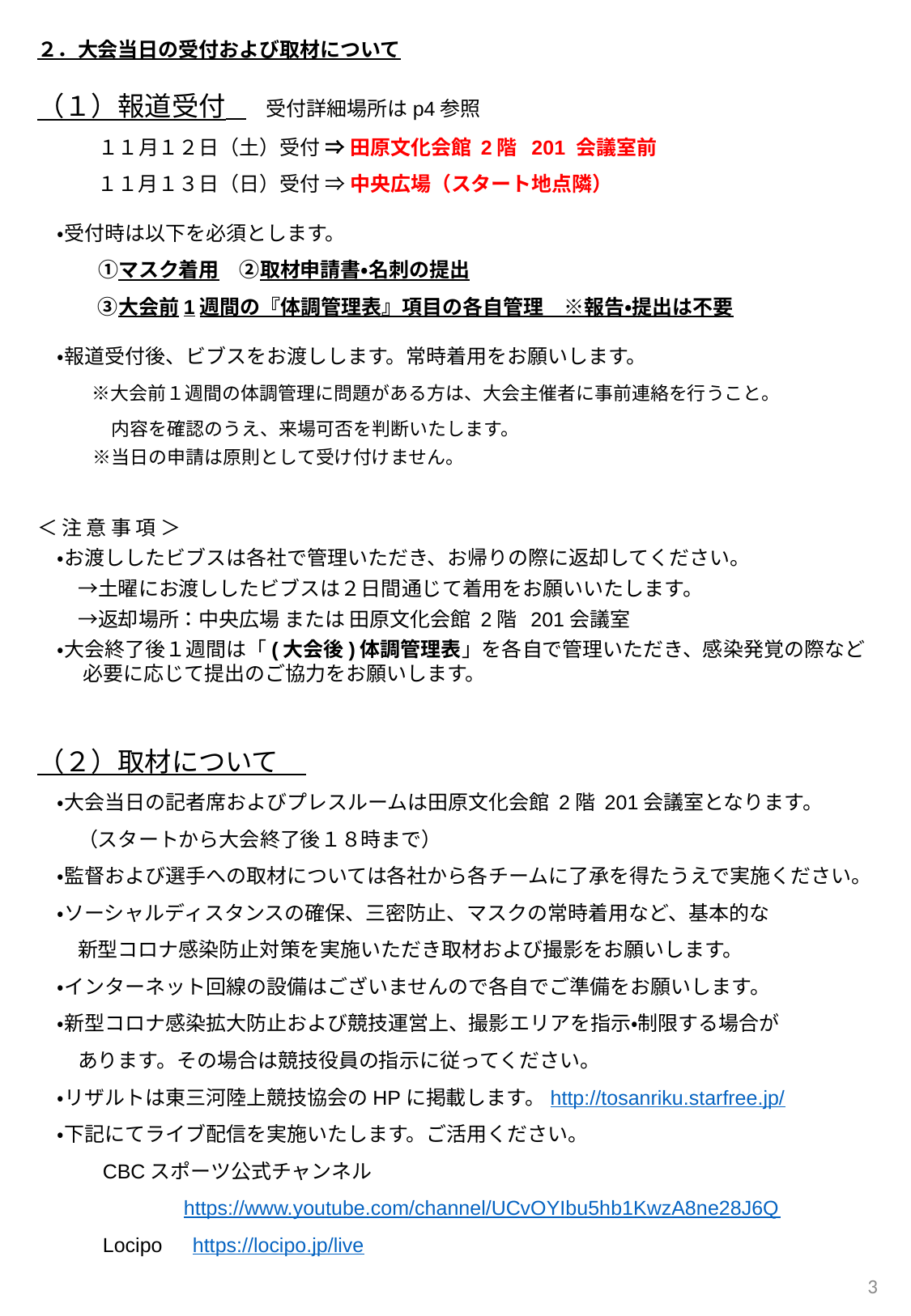

２．大会当日の受付および取材について
（１）報道受付　　受付詳細場所はp4参照
　　　１１月１２日（土）受付 ⇒ 田原文化会館 2階  201 会議室前
　　　１１月１３日（日）受付 ⇒ 中央広場（スタート地点隣）
　・受付時は以下を必須とします。
　　　①マスク着用　②取材申請書・名刺の提出
　　　③大会前1週間の『体調管理表』項目の各自管理　※報告・提出は不要
　・報道受付後、ビブスをお渡しします。常時着用をお願いします。
  　　※大会前１週間の体調管理に問題がある方は、大会主催者に事前連絡を行うこと。
　　　　内容を確認のうえ、来場可否を判断いたします。
　　　※当日の申請は原則として受け付けません。

＜ 注 意 事 項 ＞
　・お渡ししたビブスは各社で管理いただき、お帰りの際に返却してください。
　　→土曜にお渡ししたビブスは２日間通じて着用をお願いいたします。
　　→返却場所：中央広場 または 田原文化会館 2階  201会議室
　・大会終了後１週間は「(大会後)体調管理表」を各自で管理いただき、感染発覚の際など必要に応じて提出のご協力をお願いします。

（２）取材について
　・大会当日の記者席およびプレスルームは田原文化会館 2階 201会議室となります。
　　（スタートから大会終了後１８時まで）
　・監督および選手への取材については各社から各チームに了承を得たうえで実施ください。
　・ソーシャルディスタンスの確保、三密防止、マスクの常時着用など、基本的な
　　新型コロナ感染防止対策を実施いただき取材および撮影をお願いします。
　・インターネット回線の設備はございませんので各自でご準備をお願いします。
　・新型コロナ感染拡大防止および競技運営上、撮影エリアを指示・制限する場合が
　　あります。その場合は競技役員の指⽰に従ってください。
　・リザルトは東三河陸上競技協会のHPに掲載します。http://tosanriku.starfree.jp/
　・下記にてライブ配信を実施いたします。ご活用ください。
　　　CBCスポーツ公式チャンネル
　　　　　　　https://www.youtube.com/channel/UCvOYIbu5hb1KwzA8ne28J6Q
　　　Locipo　https://locipo.jp/live

3